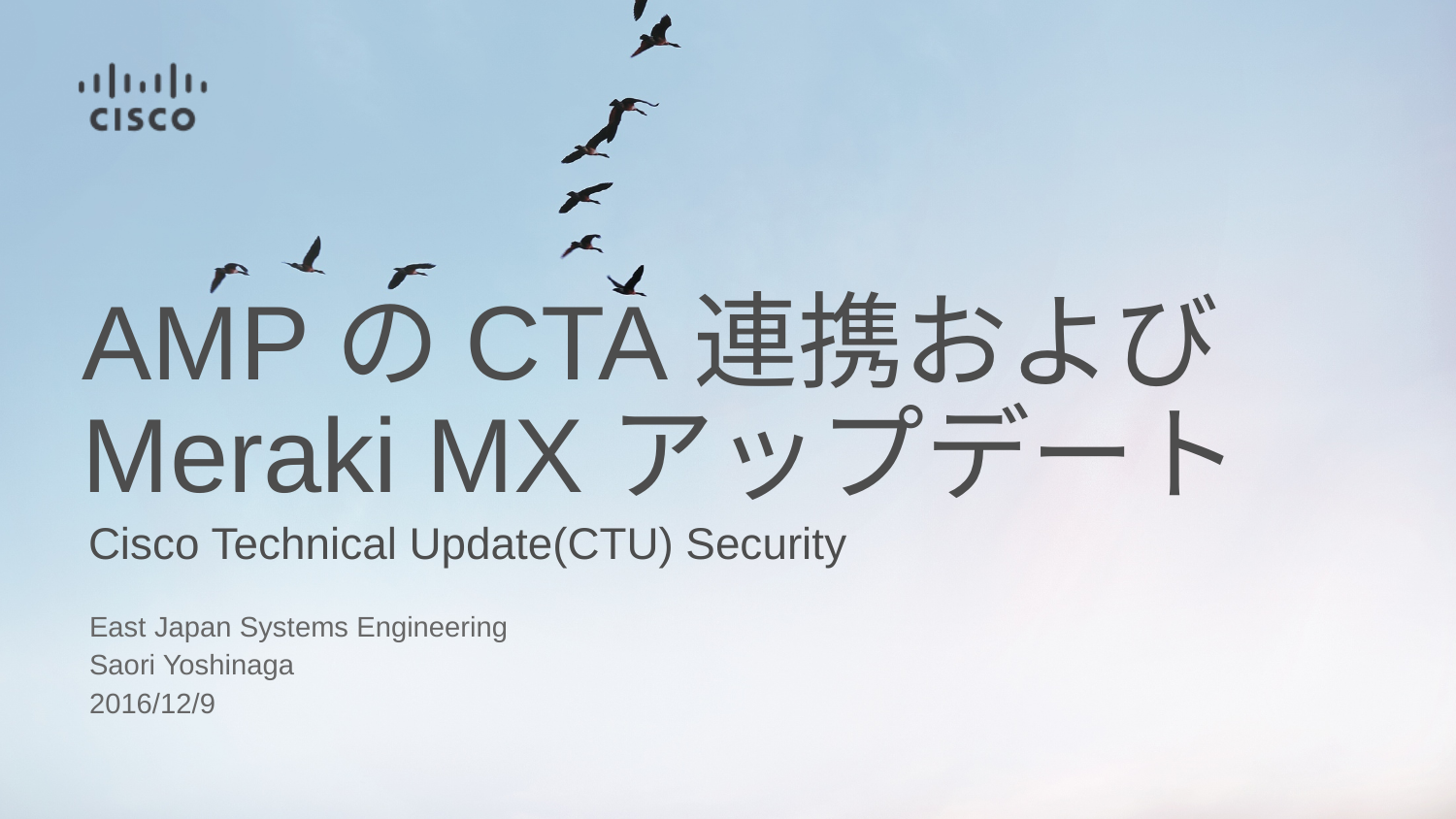

# AMPのCTA連携およびMeraki MXアップデート
Cisco Technical Update(CTU) Security
East Japan Systems Engineering
Saori Yoshinaga
2016/12/9